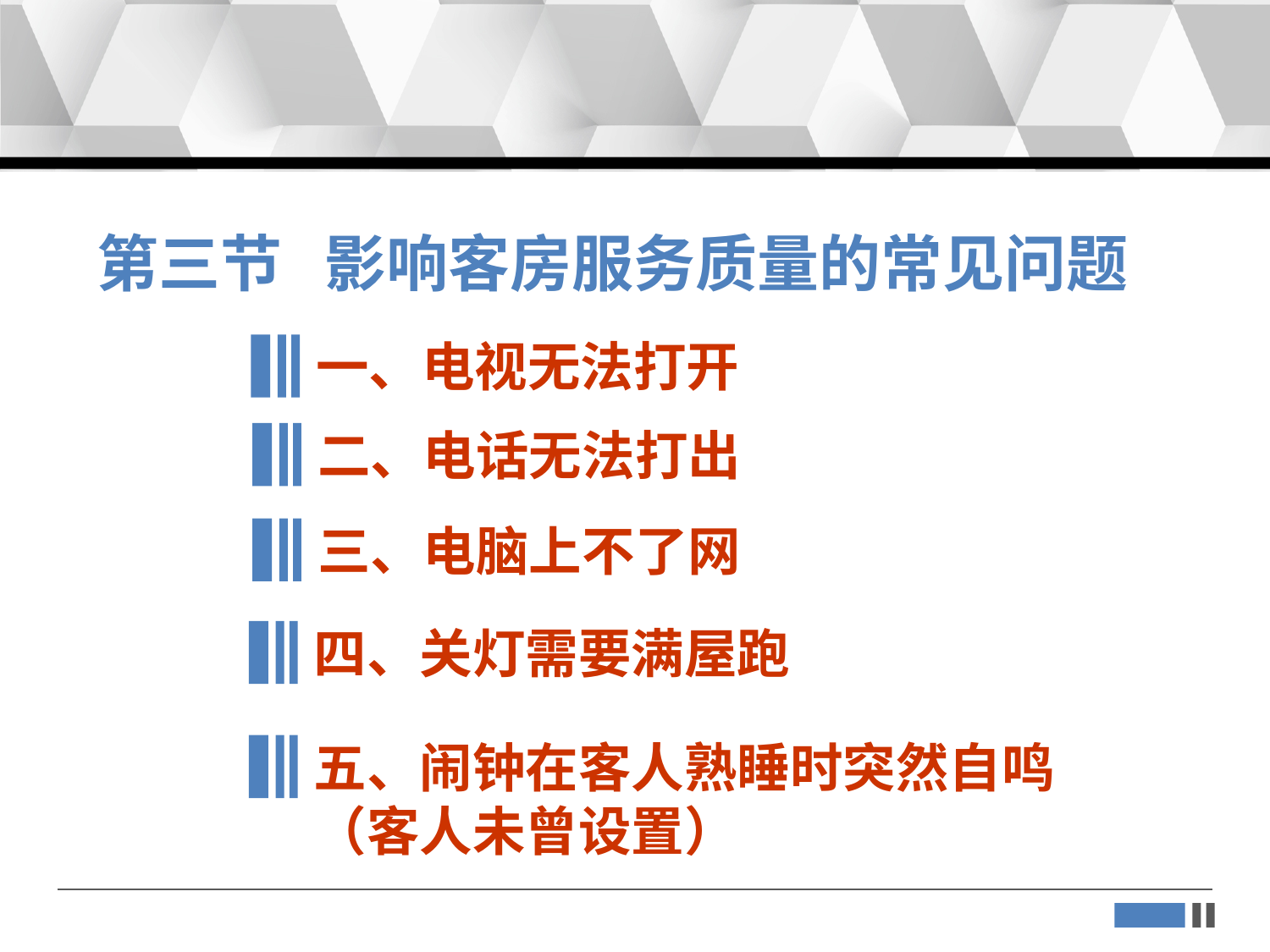

第三节   影响客房服务质量的常见问题
一、电视无法打开

二、电话无法打出

三、电脑上不了网

四、关灯需要满屋跑

五、闹钟在客人熟睡时突然自鸣（客人未曾设置）